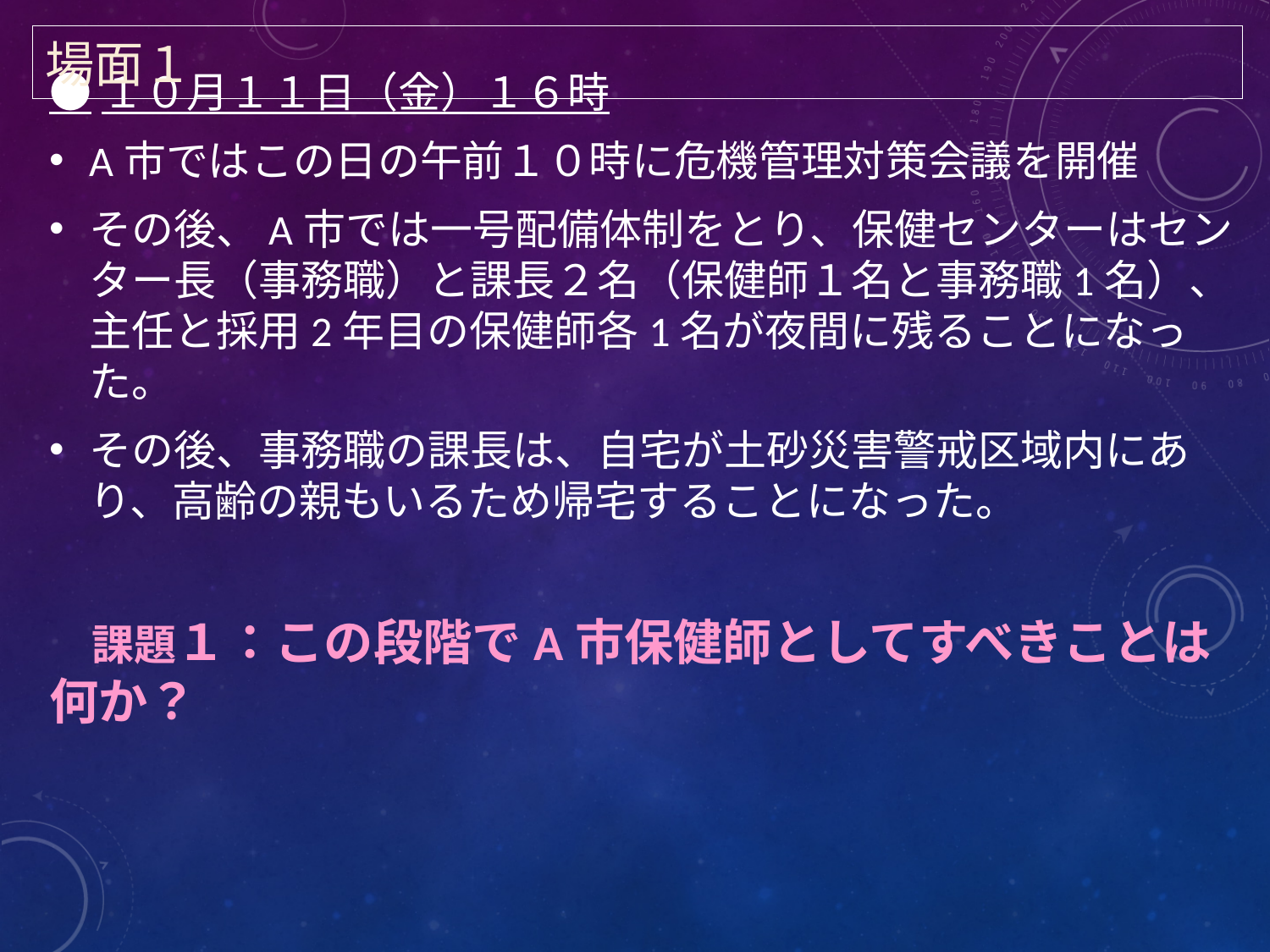

場面１
●１０月１１日（金）１６時
A市ではこの日の午前１０時に危機管理対策会議を開催
その後、A市では一号配備体制をとり、保健センターはセンター長（事務職）と課長２名（保健師１名と事務職1名）、主任と採用2年目の保健師各1名が夜間に残ることになった。
その後、事務職の課長は、自宅が土砂災害警戒区域内にあり、高齢の親もいるため帰宅することになった。

　課題１：この段階でA市保健師としてすべきことは何か？